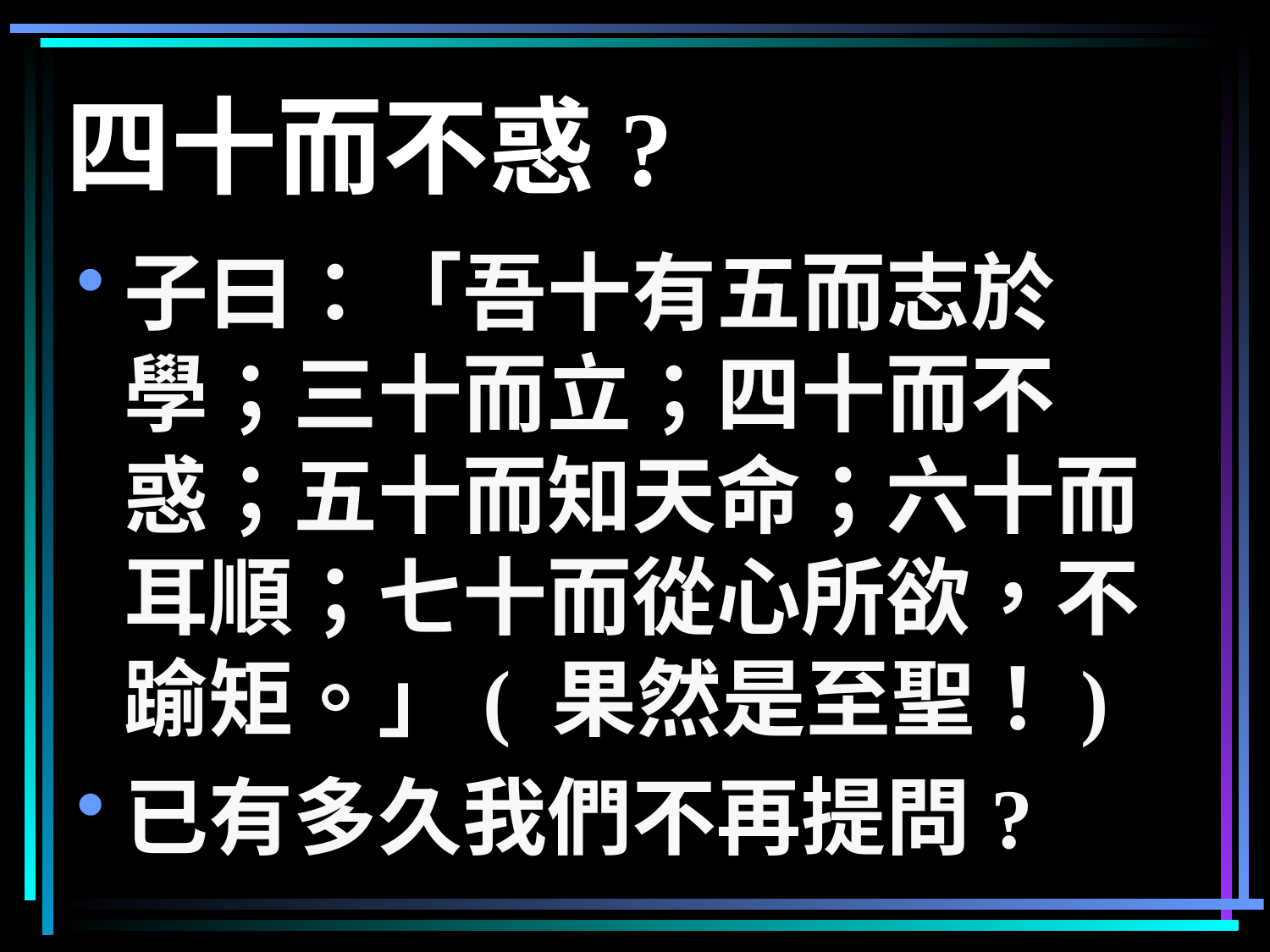

# 四十而不惑?
子曰：「吾十有五而志於學；三十而立；四十而不惑；五十而知天命；六十而耳順；七十而從心所欲，不踰矩。」( 果然是至聖！)
已有多久我們不再提問?